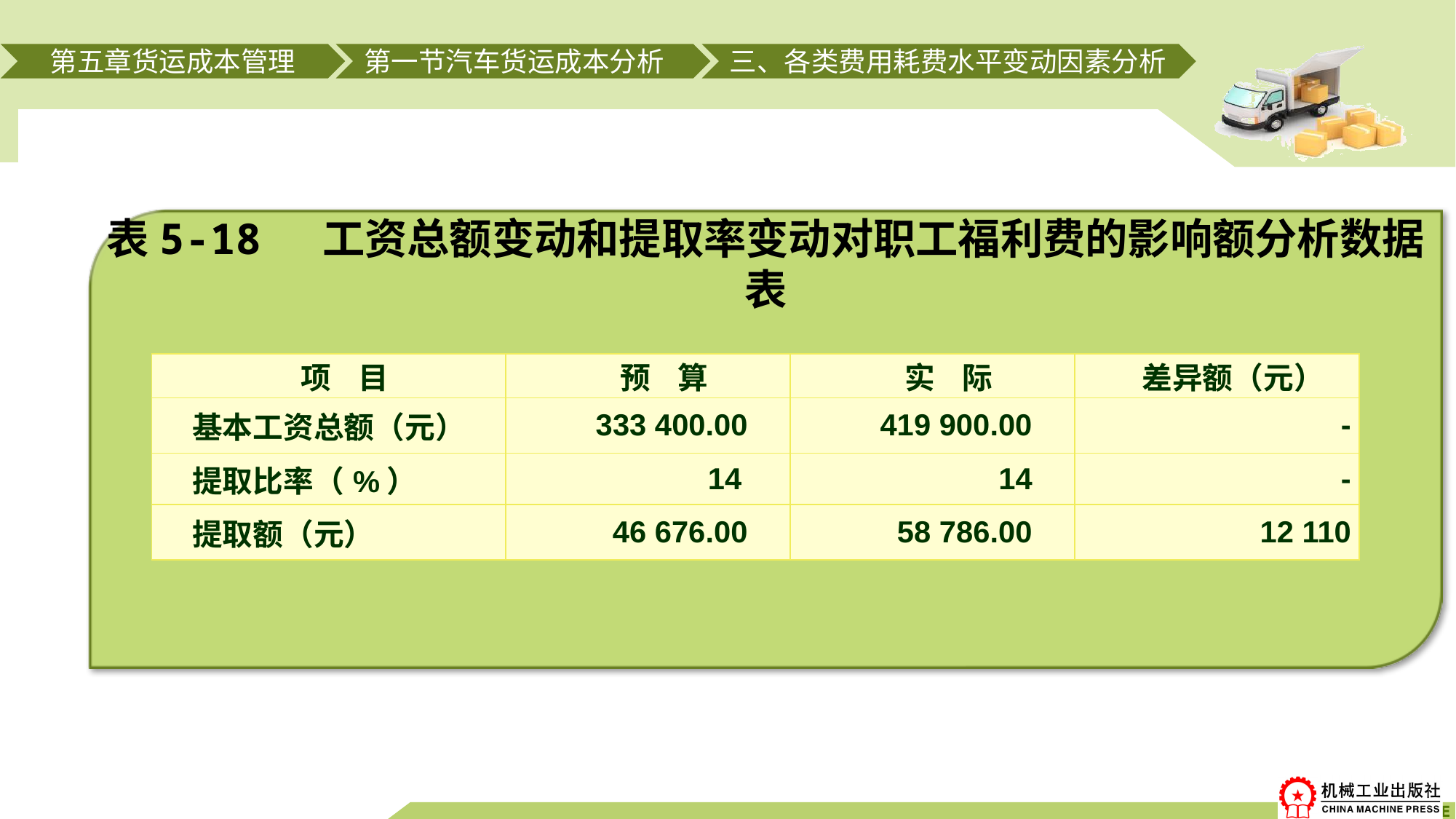

第五章货运成本管理
第一节汽车货运成本分析
三、各类费用耗费水平变动因素分析

# 表5-18  工资总额变动和提取率变动对职工福利费的影响额分析数据表
| 项 目 | 预 算 | 实 际 | 差异额（元） |
| --- | --- | --- | --- |
| 基本工资总额（元） | 333 400.00 | 419 900.00 | - |
| 提取比率（%） | 14 | 14 | - |
| 提取额（元） | 46 676.00 | 58 786.00 | 12 110 |